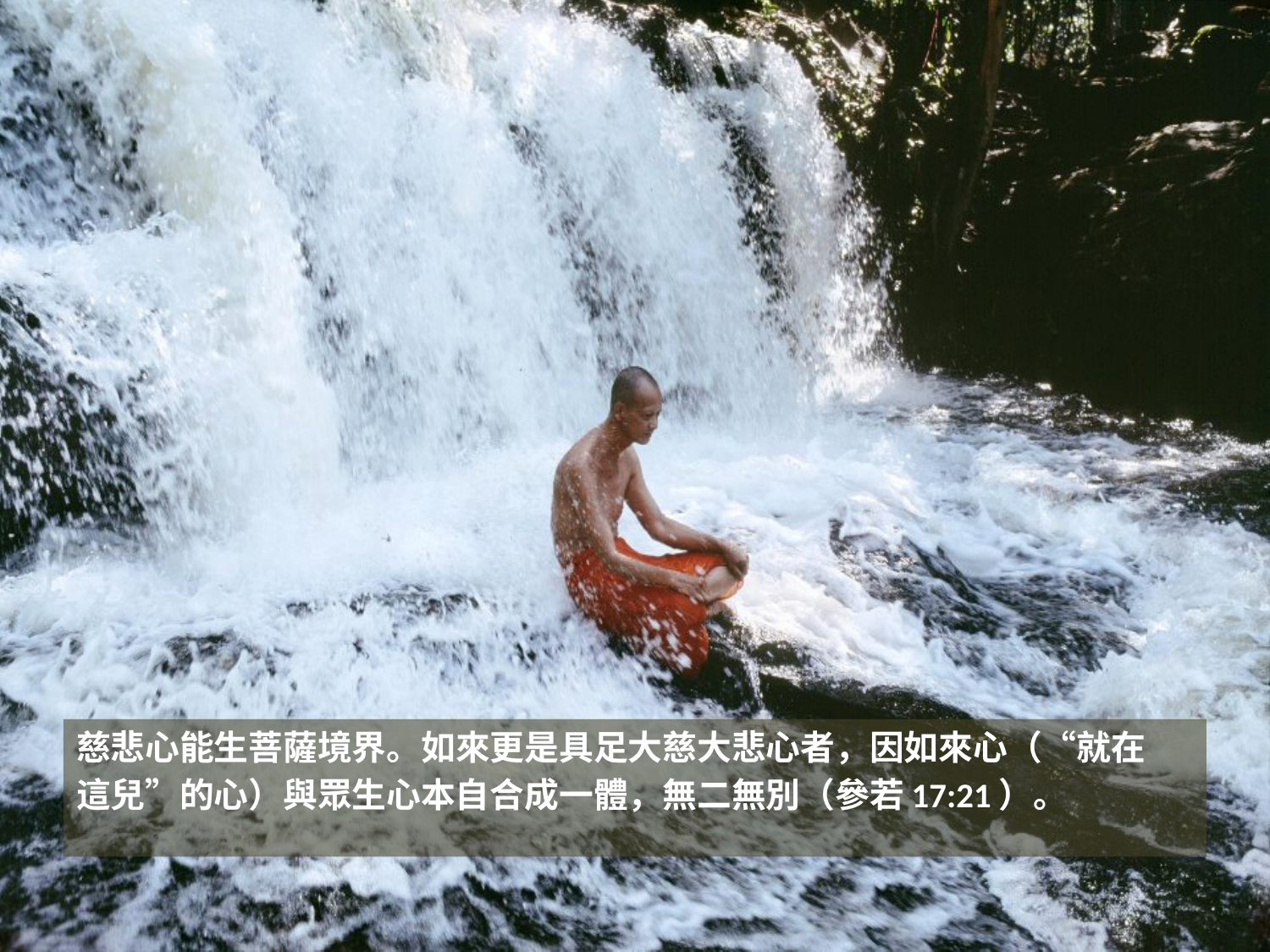

慈悲心能生菩薩境界。如來更是具足大慈大悲心者，因如來心（“就在
這兒”的心）與眾生心本自合成一體，無二無別（參若17:21）。